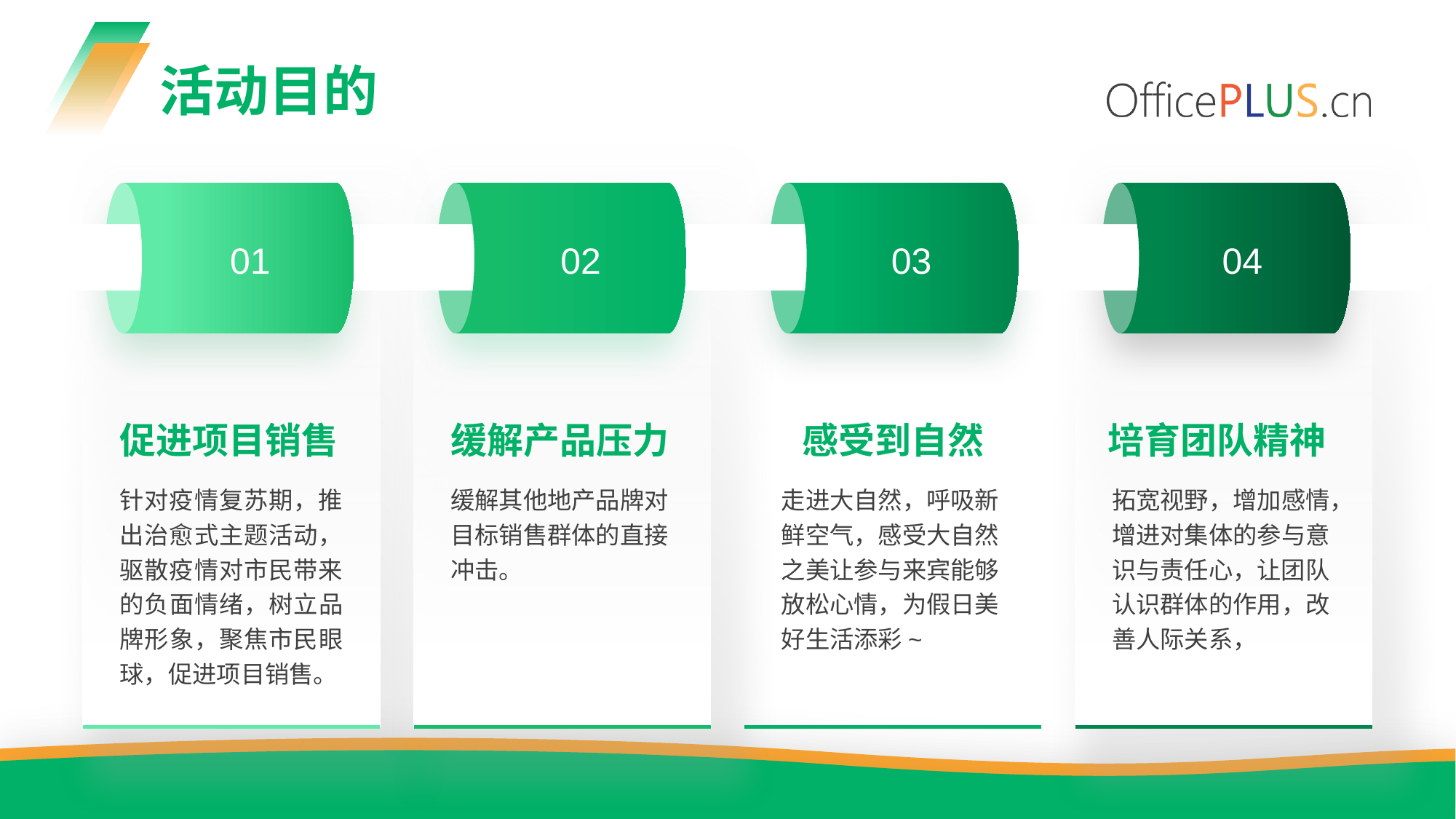

活动目的

01
02
03
04
促进项目销售
缓解产品压力
感受到自然
培育团队精神
针对疫情复苏期，推出治愈式主题活动，驱散疫情对市民带来的负面情绪，树立品牌形象，聚焦市民眼球，促进项目销售。
缓解其他地产品牌对目标销售群体的直接冲击。
走进大自然，呼吸新鲜空气，感受大自然之美让参与来宾能够放松心情，为假日美好生活添彩~
拓宽视野，增加感情，增进对集体的参与意识与责任心，让团队认识群体的作用，改善人际关系，